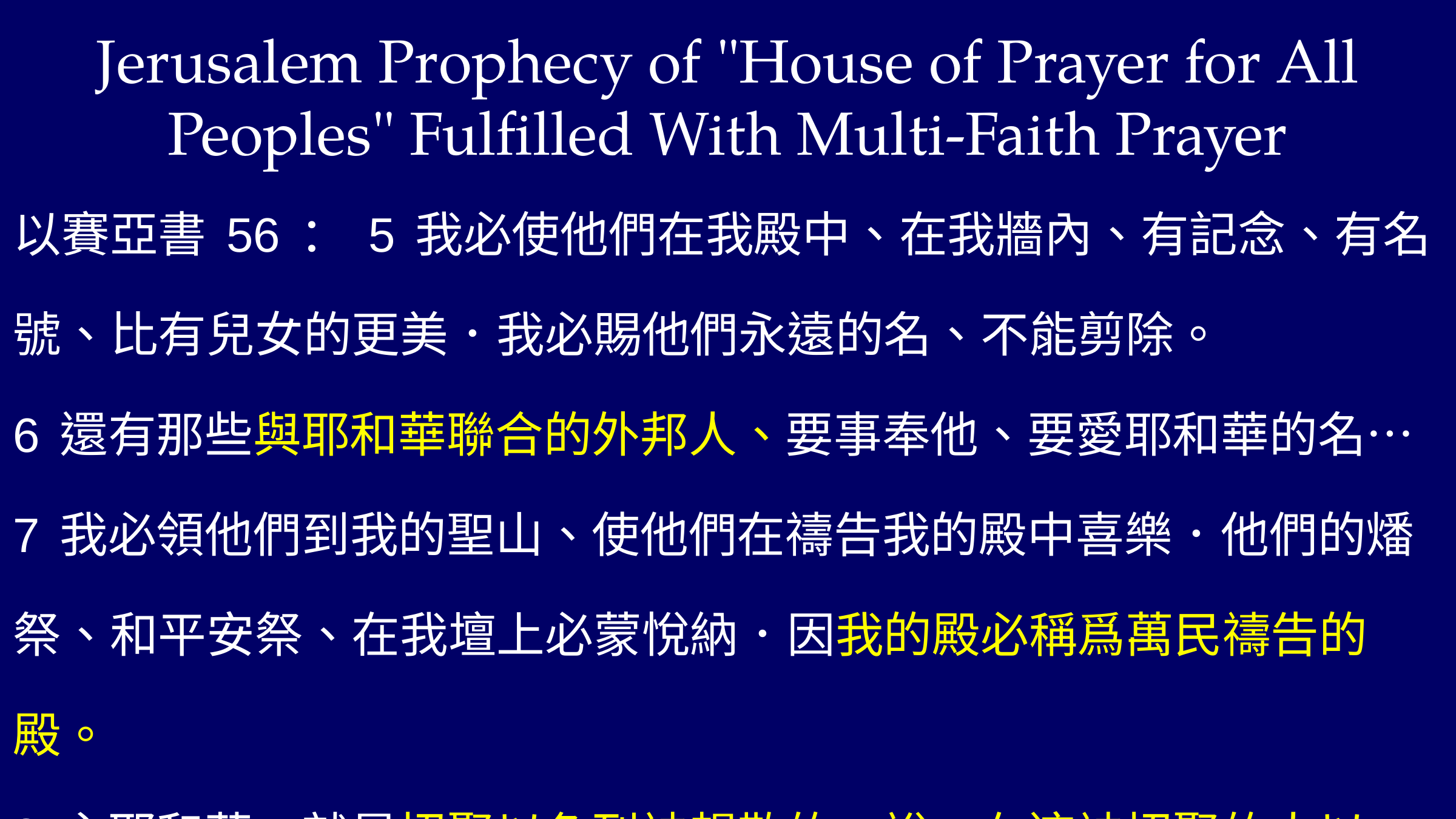

Jerusalem Prophecy of "House of Prayer for All Peoples" Fulfilled With Multi-Faith Prayer
以賽亞書56：5我必使他們在我殿中、在我牆內、有記念、有名號、比有兒女的更美．我必賜他們永遠的名、不能剪除。
6還有那些與耶和華聯合的外邦人、要事奉他、要愛耶和華的名…7我必領他們到我的聖山、使他們在禱告我的殿中喜樂．他們的燔祭、和平安祭、在我壇上必蒙悅納．因我的殿必稱爲萬民禱告的殿。
8主耶和華、就是招聚以色列被趕散的、說、在這被招聚的人以外、我還要招聚別人歸倂他們。